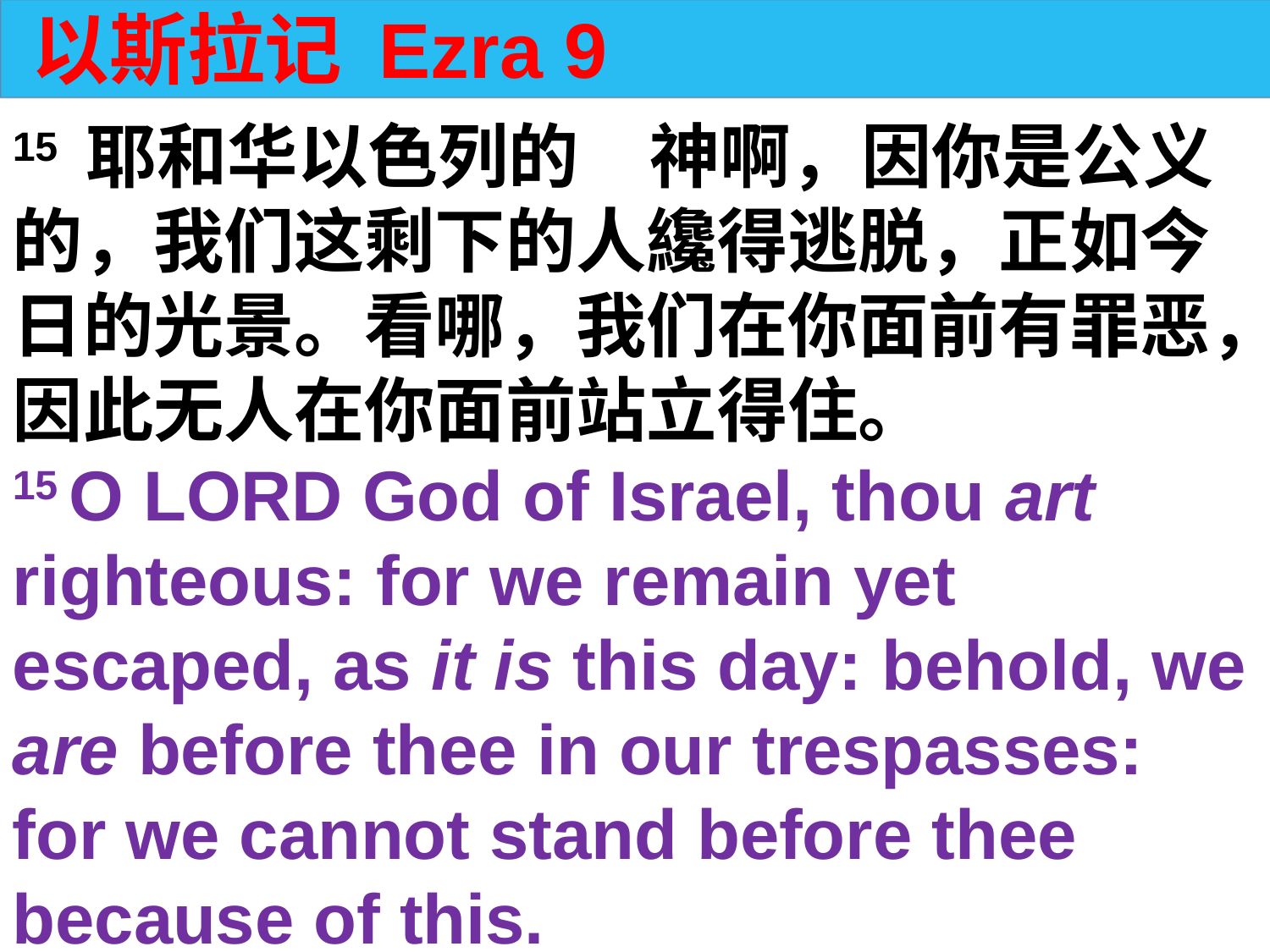

以斯拉记 Ezra 9
15 耶和华以色列的　神啊，因你是公义的，我们这剩下的人纔得逃脱，正如今日的光景。看哪，我们在你面前有罪恶，因此无人在你面前站立得住。
15 O LORD God of Israel, thou art righteous: for we remain yet escaped, as it is this day: behold, we are before thee in our trespasses: for we cannot stand before thee because of this.